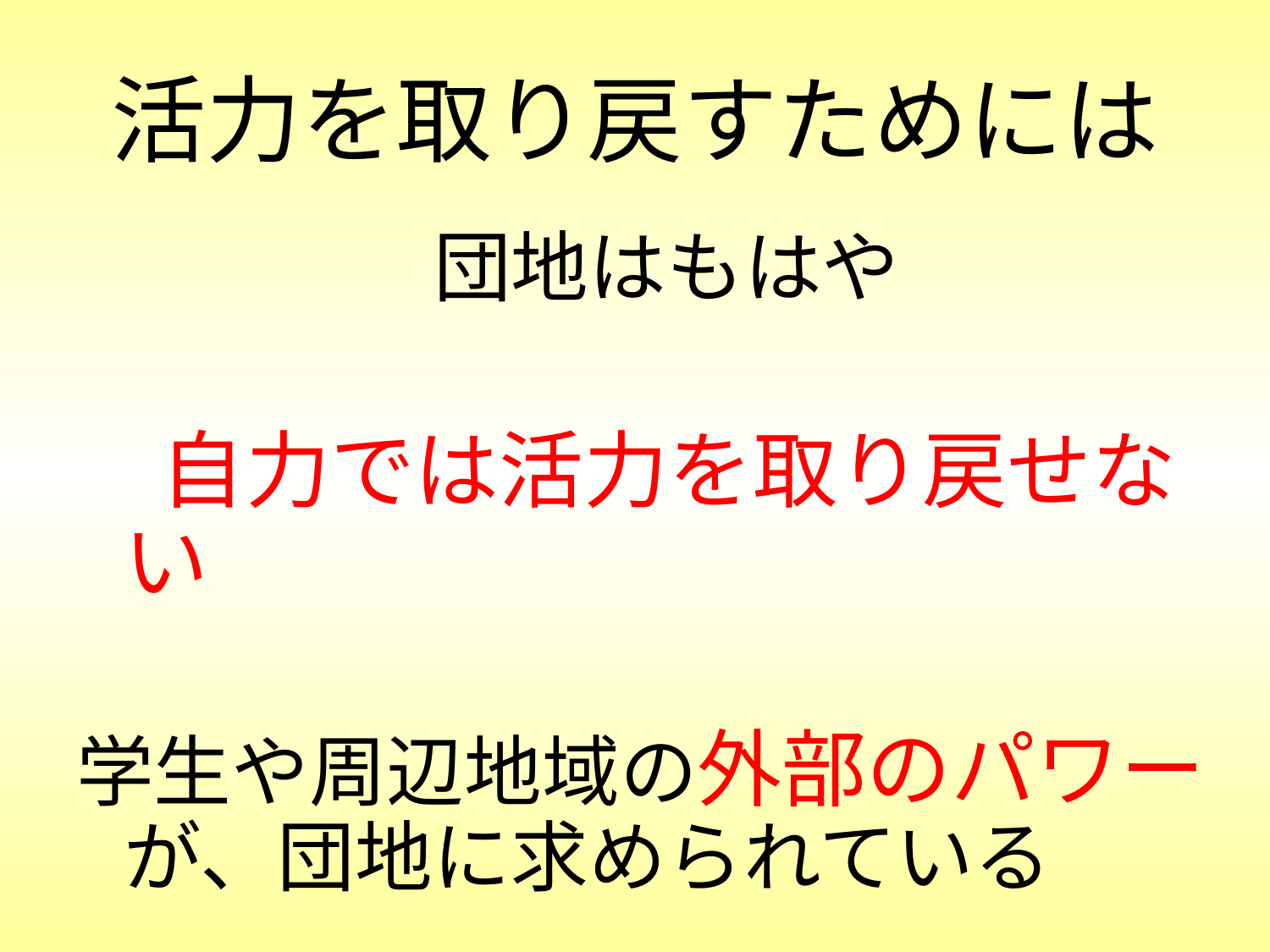

# 活力を取り戻すためには
団地はもはや

　自力では活力を取り戻せない

学生や周辺地域の外部のパワーが、団地に求められている